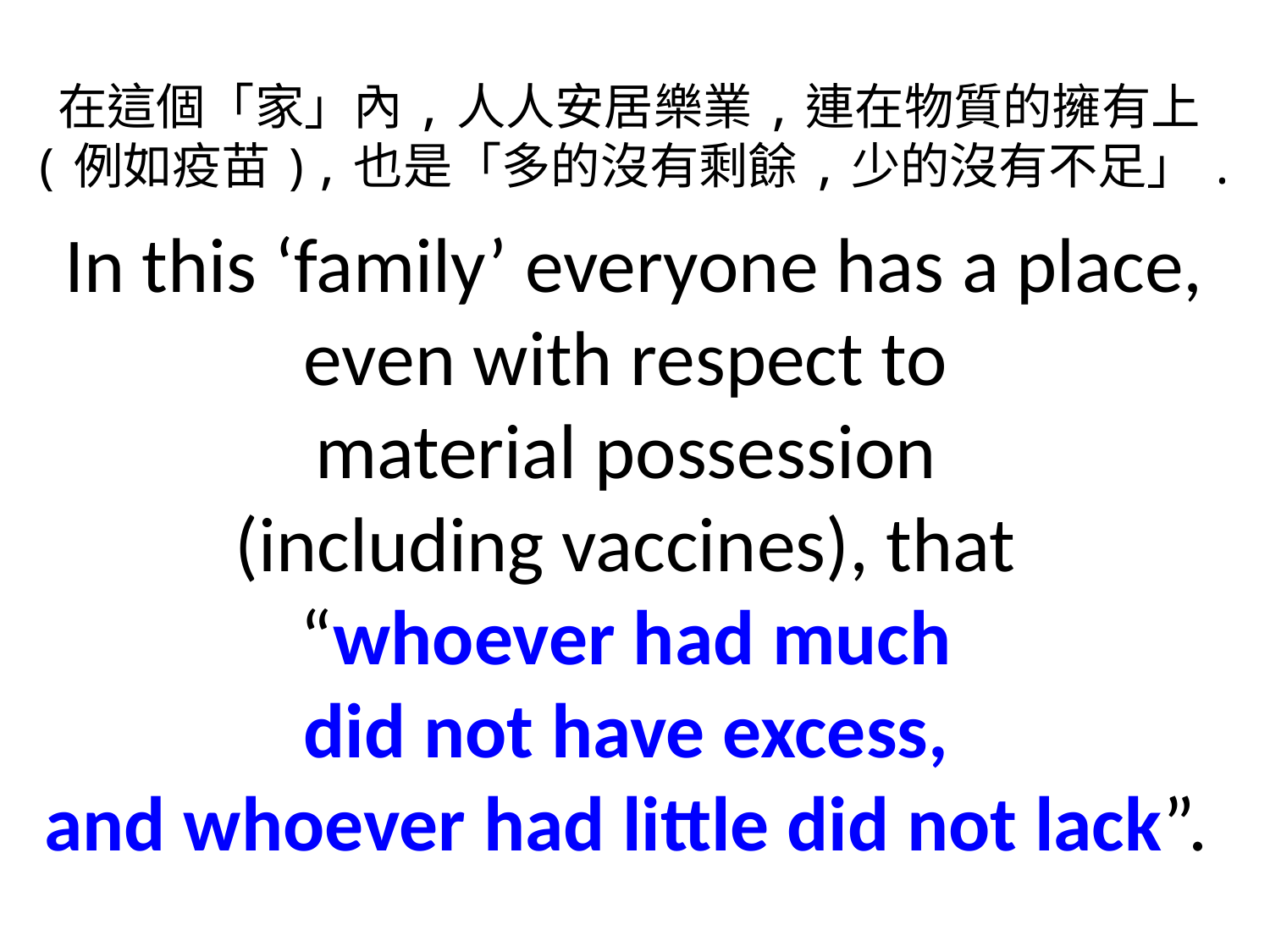

在這個「家」內,人人安居樂業,連在物質的擁有上(例如疫苗),也是「多的沒有剩餘,少的沒有不足」.
In this ‘family’ everyone has a place, even with respect to
material possession
(including vaccines), that
“whoever had much
did not have excess,
and whoever had little did not lack”.